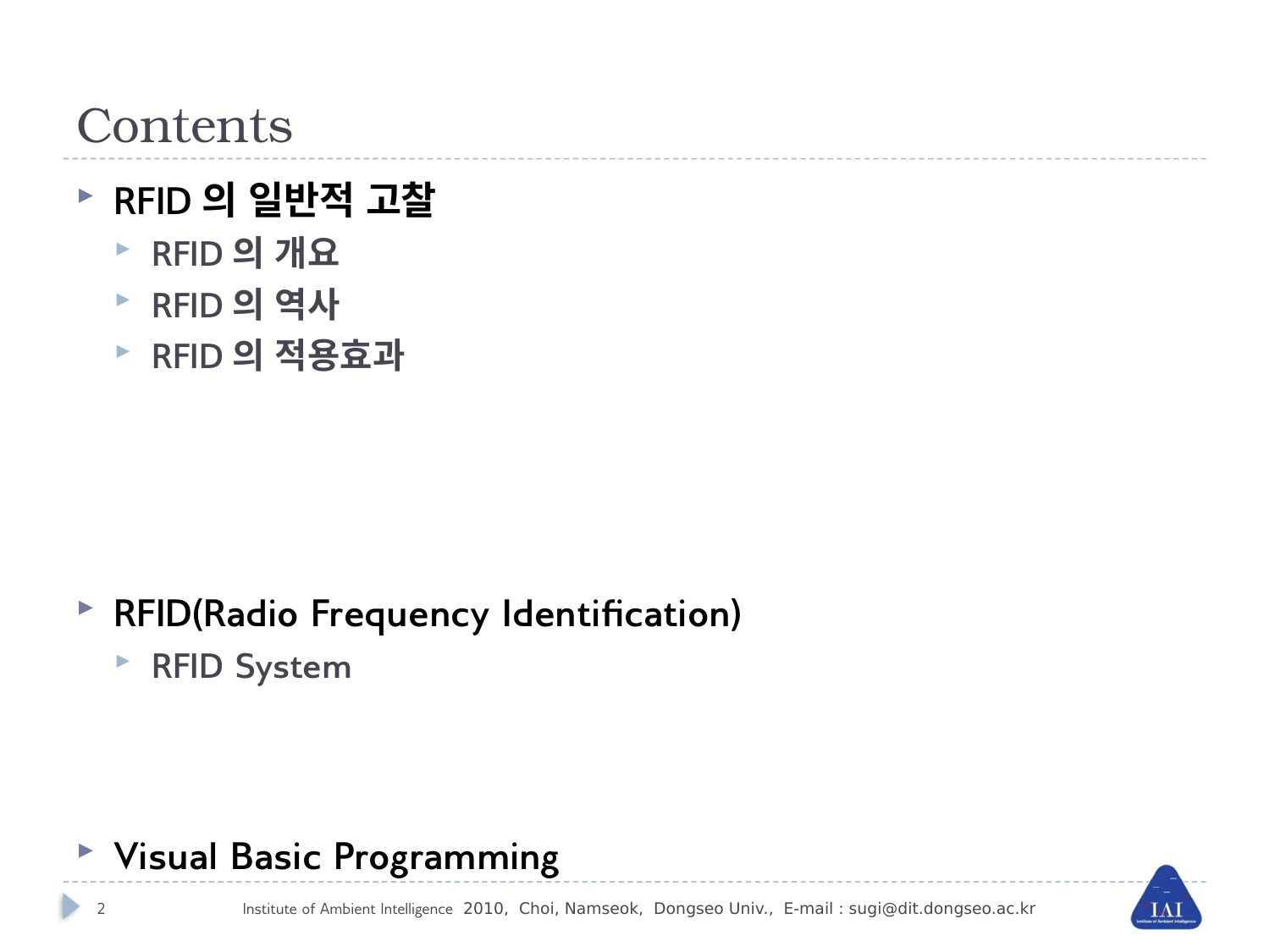

# Contents
RFID의 일반적 고찰
RFID의 개요
RFID의 역사
RFID의 적용효과

RFID(Radio Frequency Identification)
RFID System

Visual Basic Programming